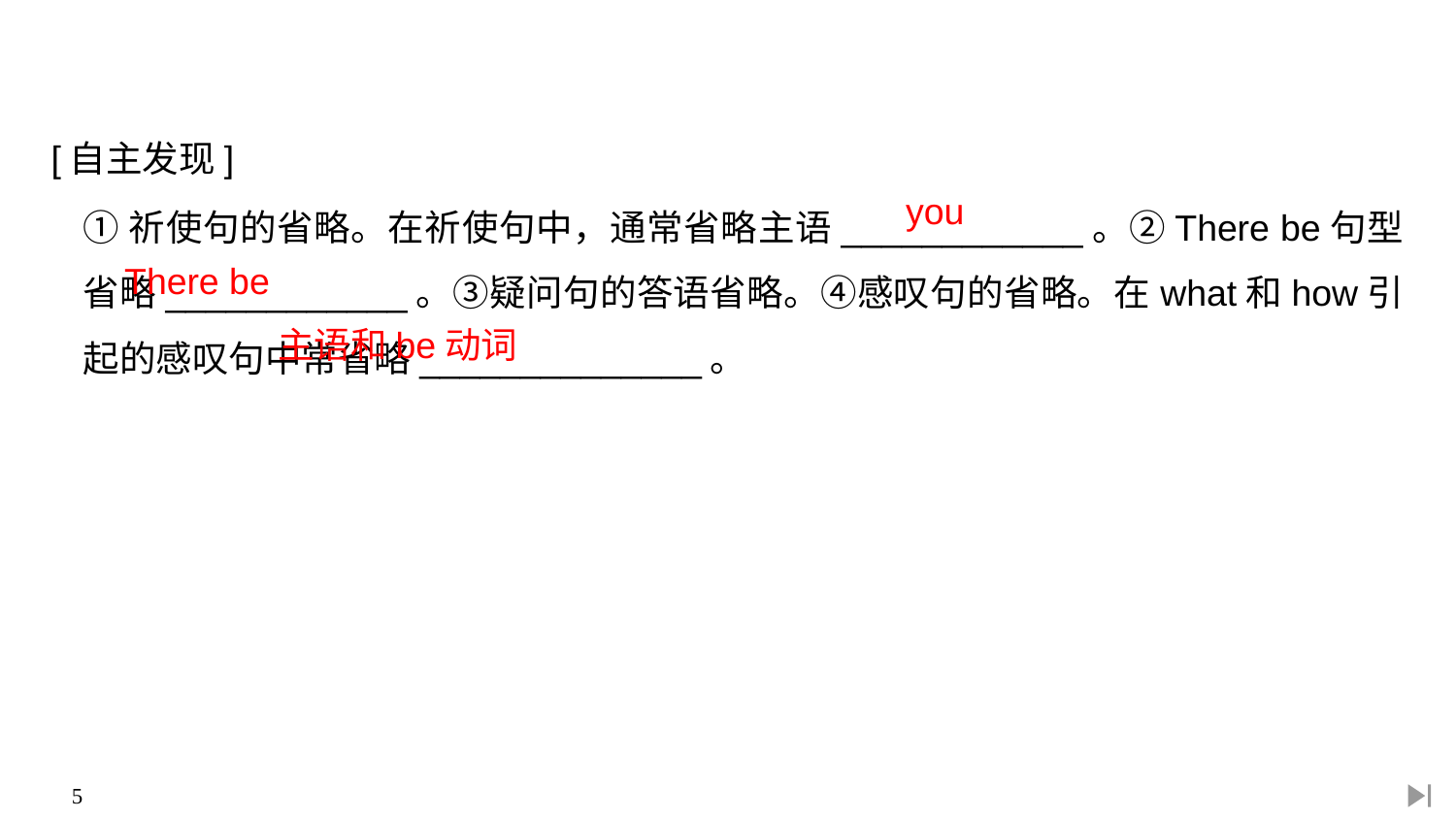

[自主发现]
①祈使句的省略。在祈使句中，通常省略主语____________。②There be句型省略____________。③疑问句的答语省略。④感叹句的省略。在what和how引起的感叹句中常省略______________。
you
There be
主语和be动词